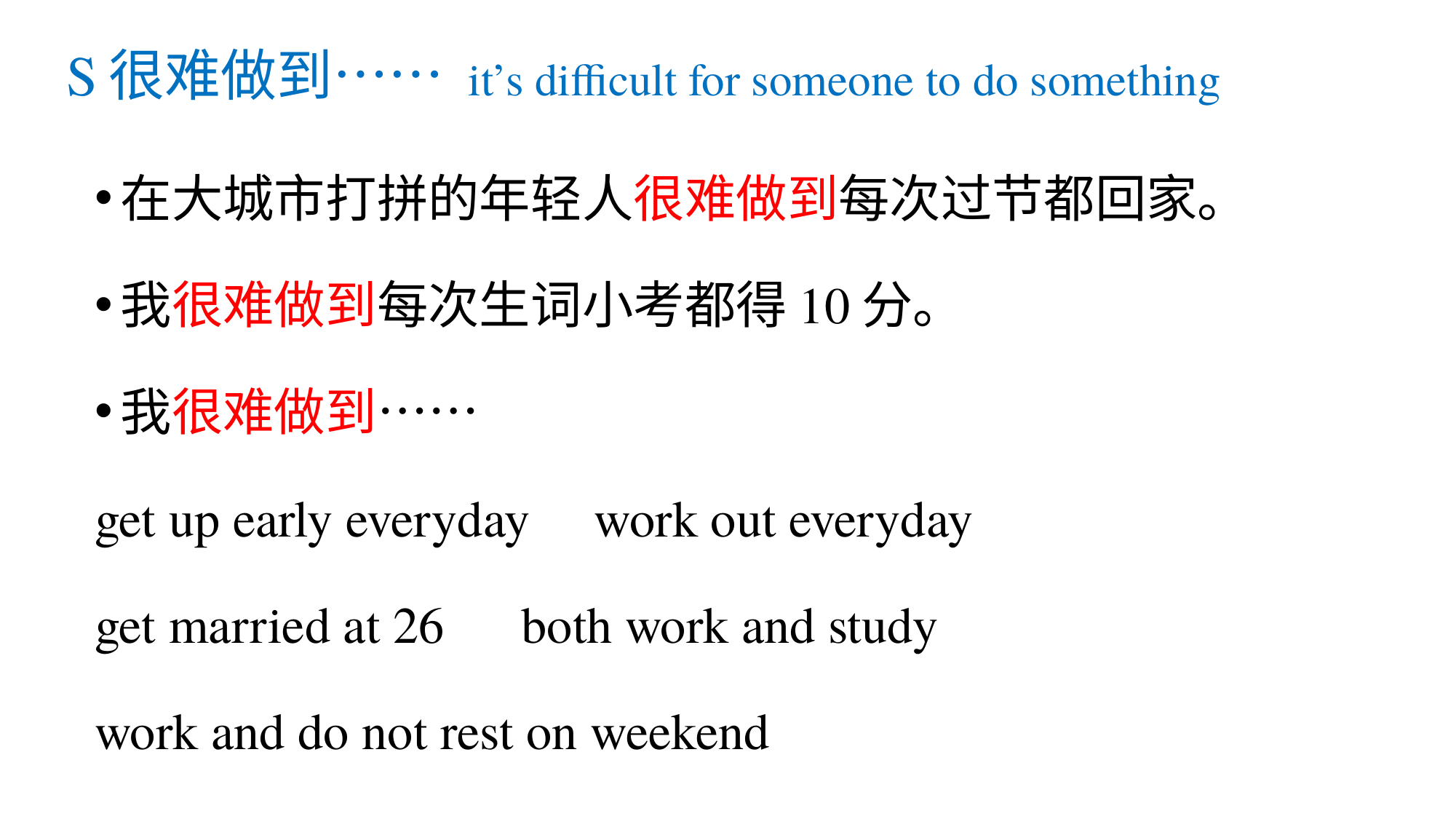

# S很难做到…… it’s difficult for someone to do something
在大城市打拼的年轻人很难做到每次过节都回家。
我很难做到每次生词小考都得10分。
我很难做到……
get up early everyday     work out everyday
get married at 26      both work and study
work and do not rest on weekend